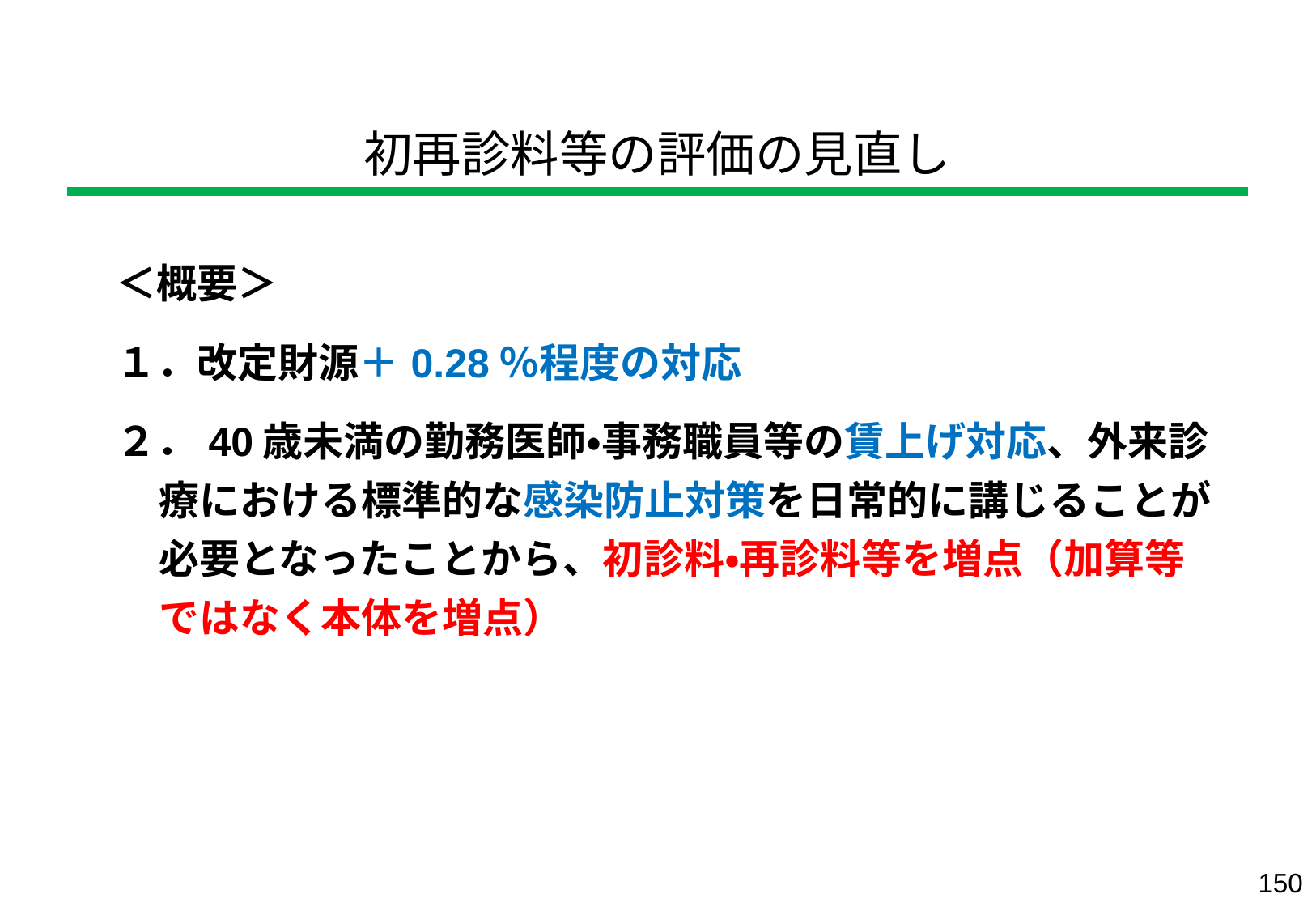

| 初再診料等の評価の見直し |
| --- |
| ＜概要＞ １．改定財源＋0.28％程度の対応 ２．40歳未満の勤務医師・事務職員等の賃上げ対応、外来診療における標準的な感染防止対策を日常的に講じることが必要となったことから、初診料・再診料等を増点（加算等ではなく本体を増点） |
| --- |
150